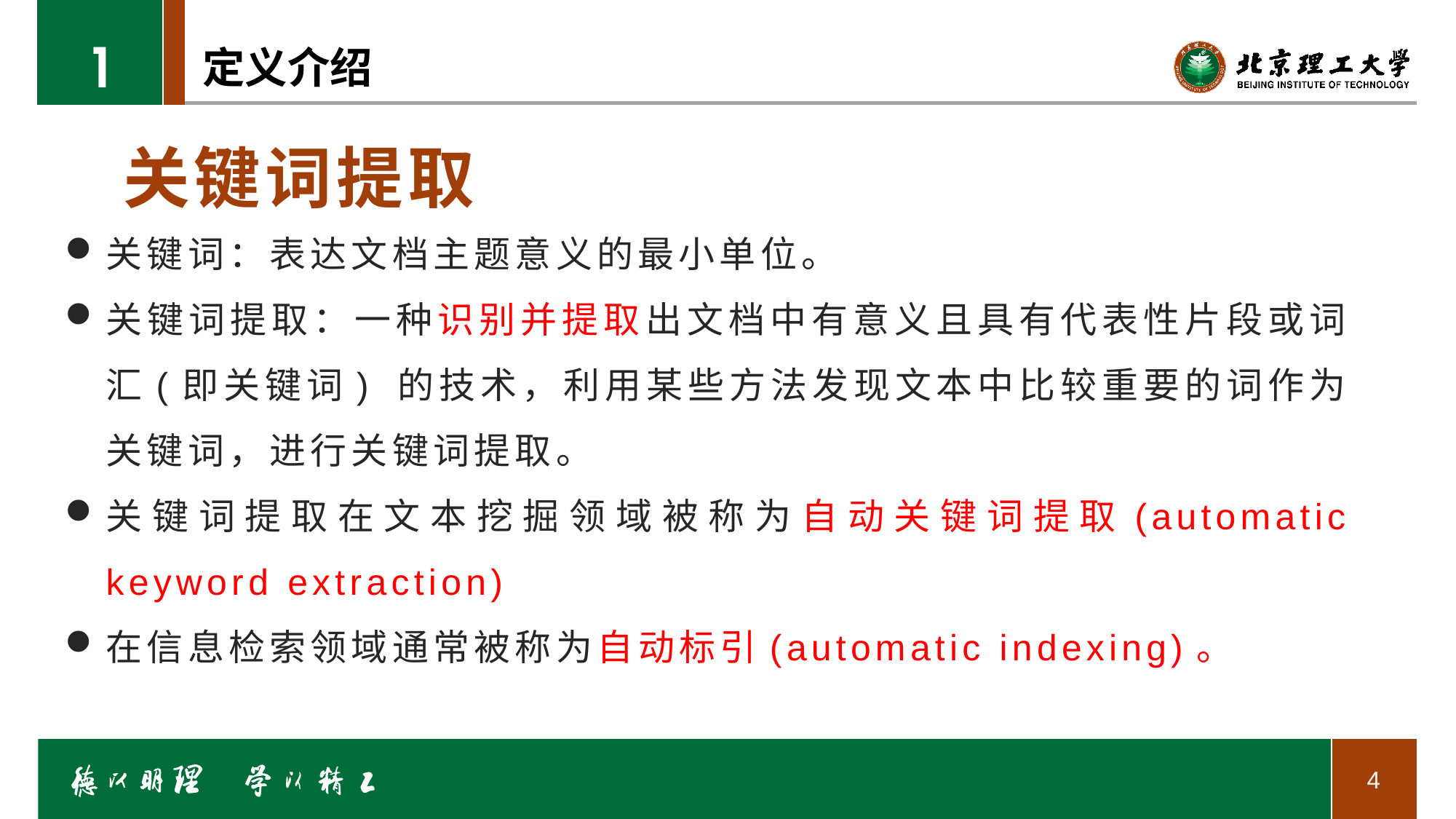

1
# 定义介绍
关键词提取
关键词：表达文档主题意义的最小单位。
关键词提取：一种识别并提取出文档中有意义且具有代表性片段或词汇(即关键词) 的技术，利用某些方法发现文本中比较重要的词作为关键词，进行关键词提取。
关键词提取在文本挖掘领域被称为自动关键词提取(automatic keyword extraction)
在信息检索领域通常被称为自动标引(automatic indexing)。